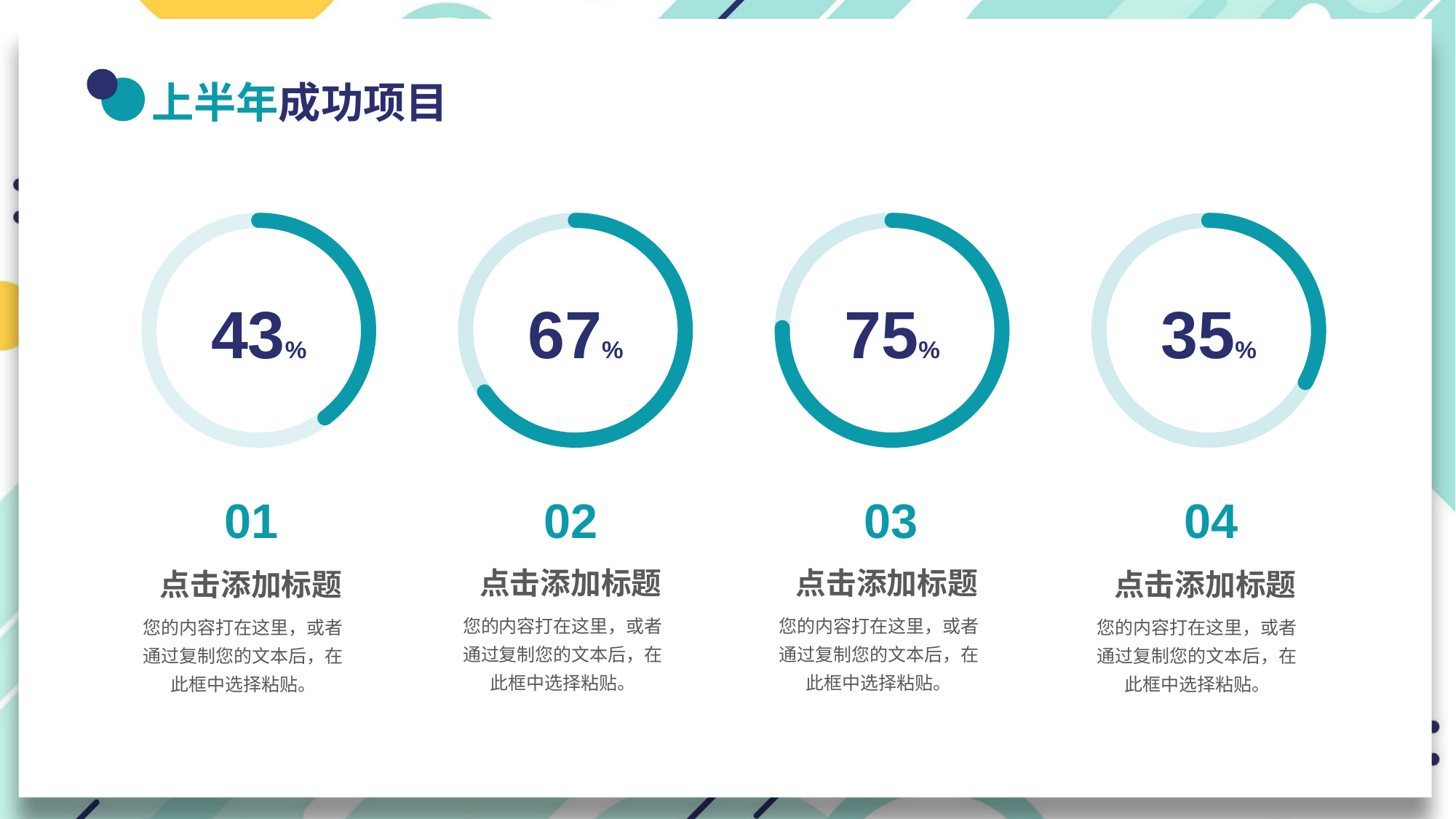

上半年成功项目

43%
67%
75%
35%
01
点击添加标题
您的内容打在这里，或者通过复制您的文本后，在此框中选择粘贴。
02
点击添加标题
您的内容打在这里，或者通过复制您的文本后，在此框中选择粘贴。
03
点击添加标题
您的内容打在这里，或者通过复制您的文本后，在此框中选择粘贴。
04
点击添加标题
您的内容打在这里，或者通过复制您的文本后，在此框中选择粘贴。